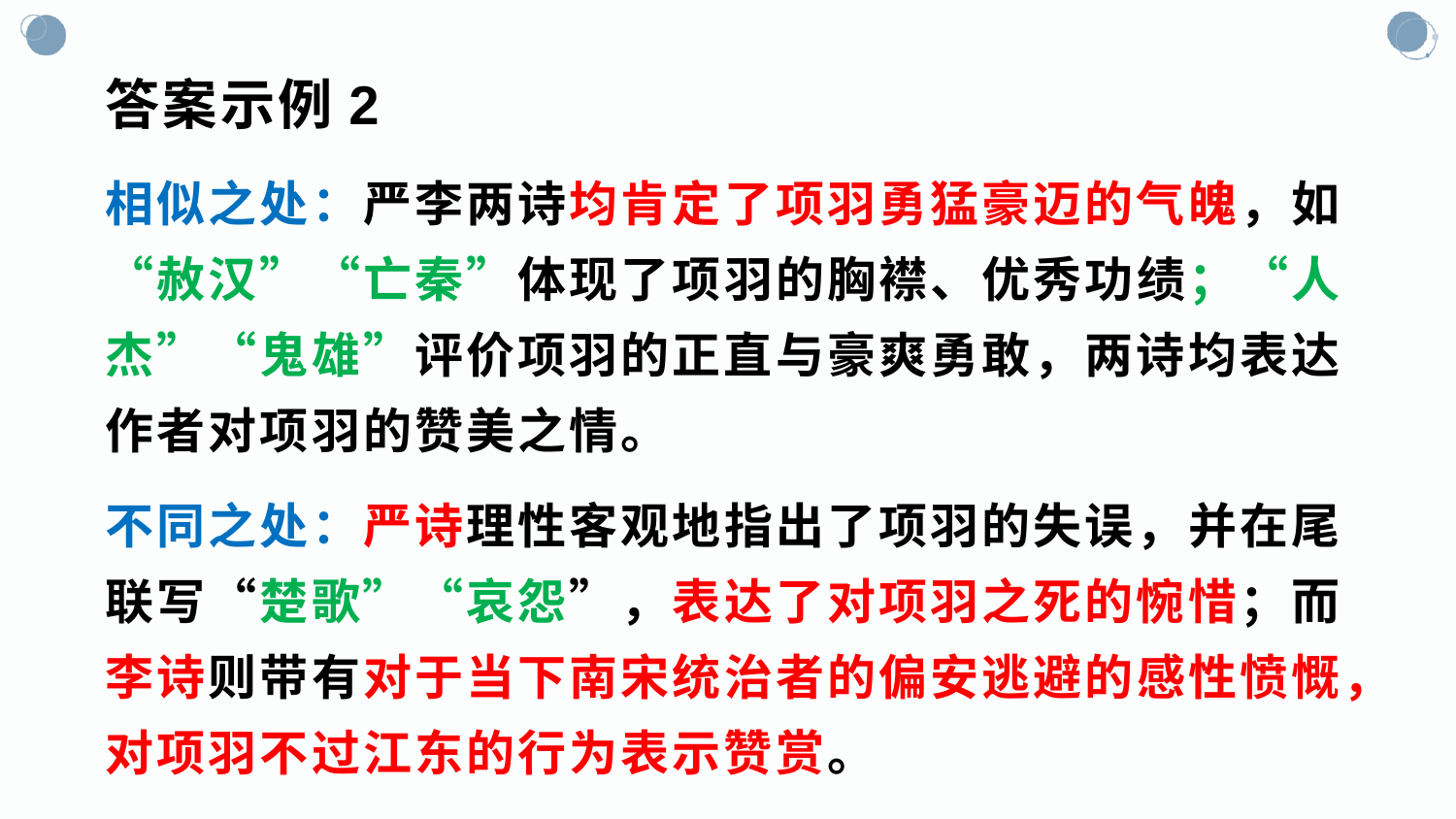

答案示例2
相似之处：严李两诗均肯定了项羽勇猛豪迈的气魄，如“赦汉”“亡秦”体现了项羽的胸襟、优秀功绩；“人杰”“鬼雄”评价项羽的正直与豪爽勇敢，两诗均表达作者对项羽的赞美之情。
不同之处：严诗理性客观地指出了项羽的失误，并在尾联写“楚歌”“哀怨”，表达了对项羽之死的惋惜；而李诗则带有对于当下南宋统治者的偏安逃避的感性愤慨，对项羽不过江东的行为表示赞赏。